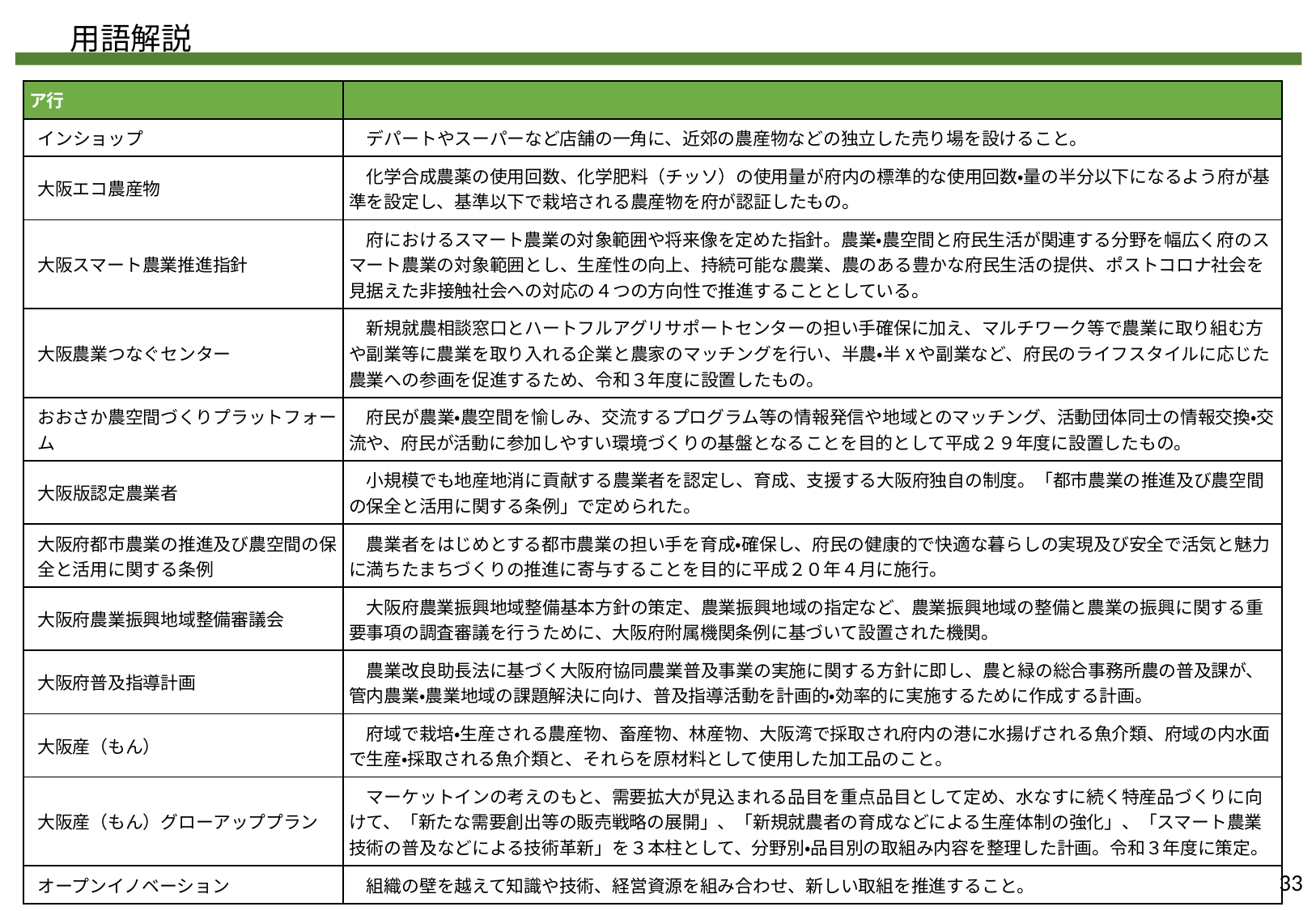

用語解説

| ア行 |  |
| --- | --- |
| インショップ | デパートやスーパーなど店舗の一角に、近郊の農産物などの独立した売り場を設けること。 |
| 大阪エコ農産物 | 化学合成農薬の使用回数、化学肥料（チッソ）の使用量が府内の標準的な使用回数・量の半分以下になるよう府が基準を設定し、基準以下で栽培される農産物を府が認証したもの。 |
| 大阪スマート農業推進指針 | 府におけるスマート農業の対象範囲や将来像を定めた指針。農業・農空間と府⺠⽣活が関連する分野を幅広く府のスマート農業の対象範囲とし、生産性の向上、持続可能な農業、農のある豊かな府民生活の提供、ポストコロナ社会を⾒据えた⾮接触社会への対応の４つの方向性で推進することとしている。 |
| 大阪農業つなぐセンター | 新規就農相談窓口とハートフルアグリサポートセンターの担い手確保に加え、マルチワーク等で農業に取り組む方や副業等に農業を取り入れる企業と農家のマッチングを行い、半農・半Xや副業など、府民のライフスタイルに応じた農業への参画を促進するため、令和３年度に設置したもの。 |
| おおさか農空間づくりプラットフォーム | 府民が農業・農空間を愉しみ、交流するプログラム等の情報発信や地域とのマッチング、活動団体同士の情報交換・交流や、府民が活動に参加しやすい環境づくりの基盤となることを目的として平成２９年度に設置したもの。 |
| 大阪版認定農業者 | 小規模でも地産地消に貢献する農業者を認定し、育成、支援する大阪府独自の制度。「都市農業の推進及び農空間の保全と活用に関する条例」で定められた。 |
| 大阪府都市農業の推進及び農空間の保全と活用に関する条例 | 農業者をはじめとする都市農業の担い手を育成・確保し、府民の健康的で快適な暮らしの実現及び安全で活気と魅力に満ちたまちづくりの推進に寄与することを目的に平成２０年４月に施行。 |
| 大阪府農業振興地域整備審議会 | 大阪府農業振興地域整備基本方針の策定、農業振興地域の指定など、農業振興地域の整備と農業の振興に関する重要事項の調査審議を行うために、大阪府附属機関条例に基づいて設置された機関。 |
| 大阪府普及指導計画 | 農業改良助長法に基づく大阪府協同農業普及事業の実施に関する方針に即し、農と緑の総合事務所農の普及課が、管内農業・農業地域の課題解決に向け、普及指導活動を計画的・効率的に実施するために作成する計画。 |
| 大阪産（もん） | 府域で栽培・生産される農産物、畜産物、林産物、大阪湾で採取され府内の港に水揚げされる魚介類、府域の内水面で生産・採取される魚介類と、それらを原材料として使用した加工品のこと。 |
| 大阪産（もん）グローアッププラン | マーケットインの考えのもと、需要拡大が見込まれる品目を重点品目として定め、水なすに続く特産品づくりに向けて、「新たな需要創出等の販売戦略の展開」、「新規就農者の育成などによる生産体制の強化」、「スマート農業技術の普及などによる技術革新」を３本柱として、分野別・品目別の取組み内容を整理した計画。令和３年度に策定。 |
| オープンイノベーション | 組織の壁を越えて知識や技術、経営資源を組み合わせ、新しい取組を推進すること。 |

33